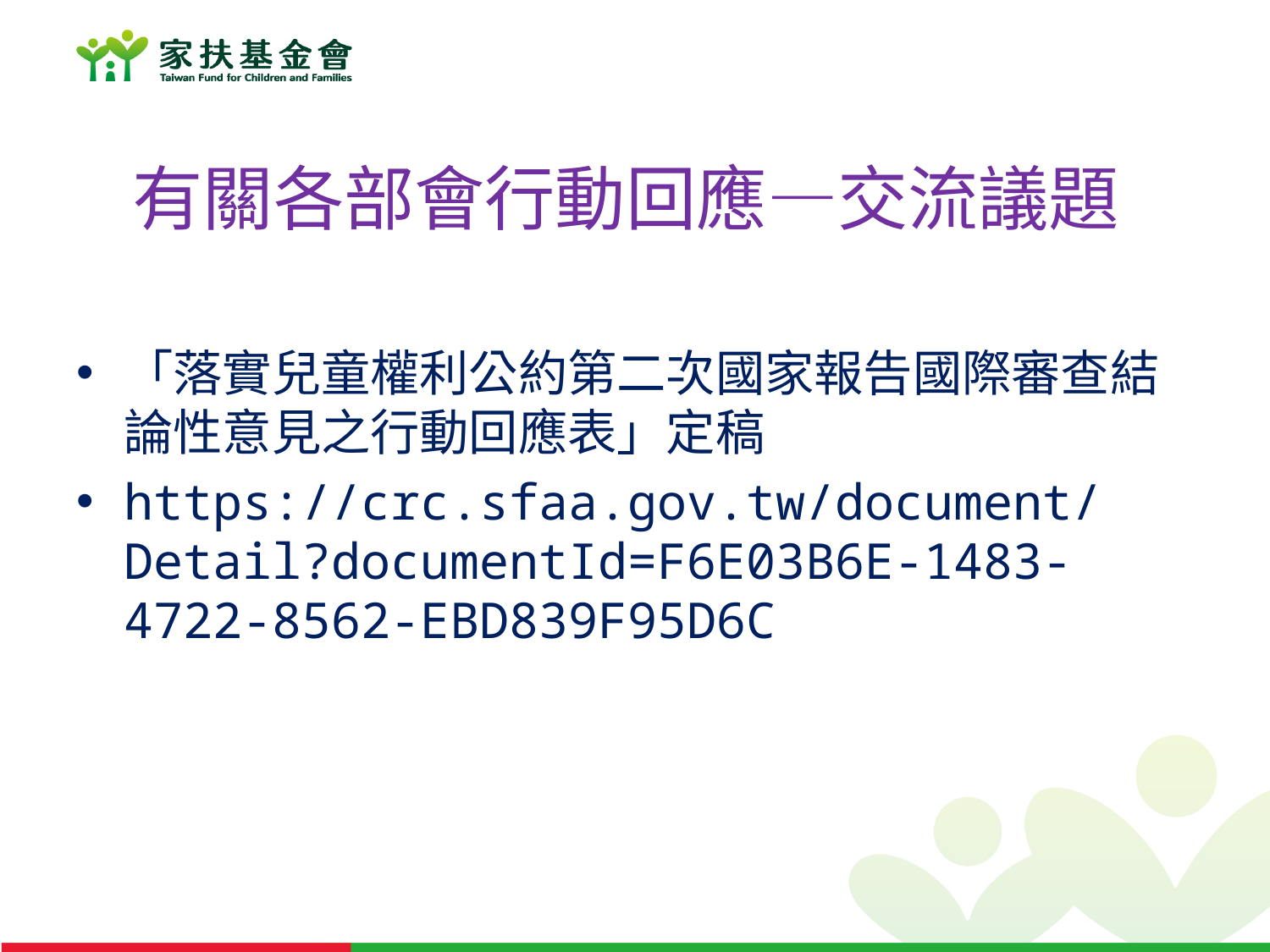

# 有關各部會行動回應—交流議題
「落實兒童權利公約第二次國家報告國際審查結論性意見之行動回應表」定稿
https://crc.sfaa.gov.tw/document/Detail?documentId=F6E03B6E-1483-4722-8562-EBD839F95D6C